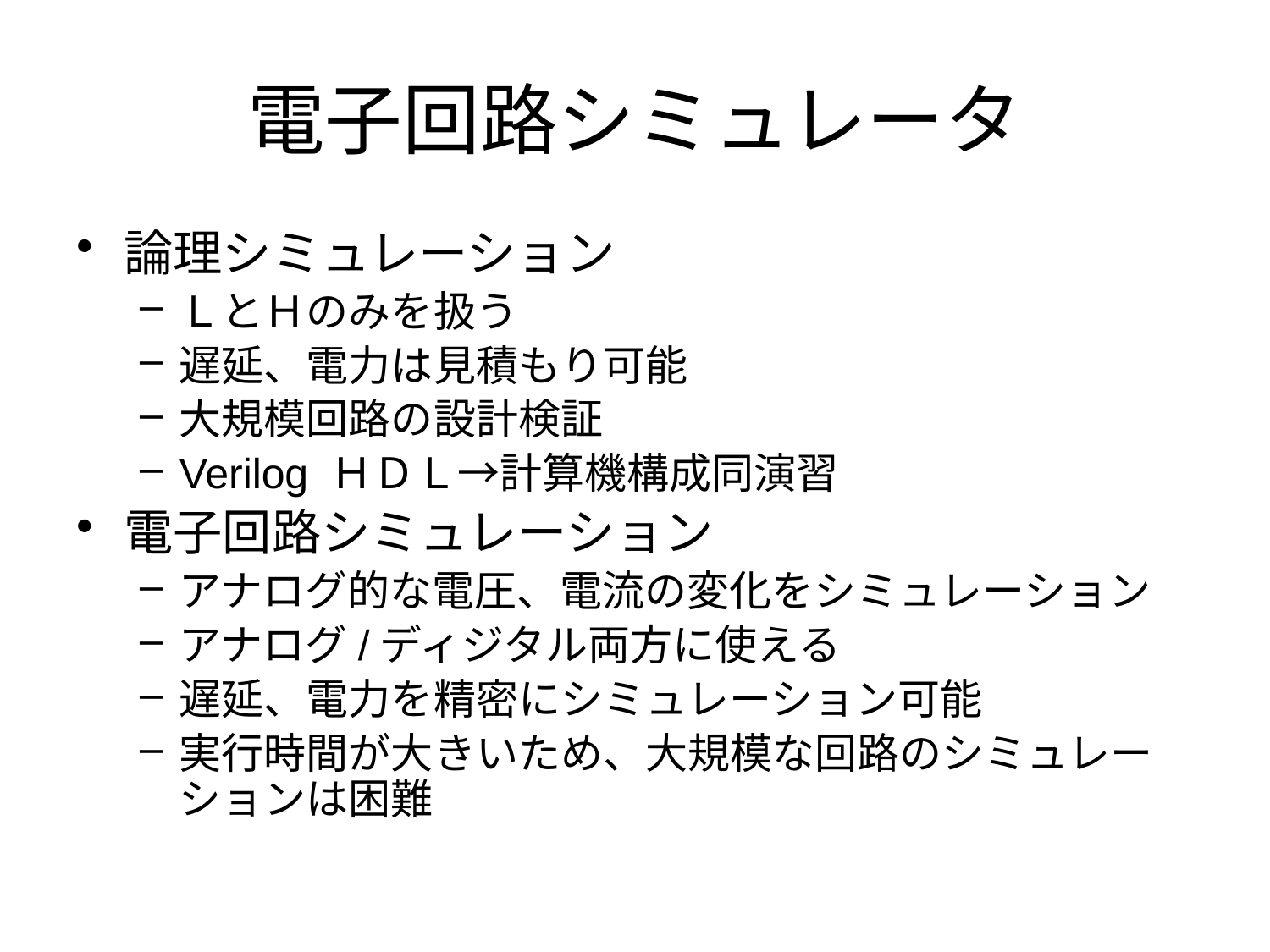

# 電子回路シミュレータ
論理シミュレーション
ＬとＨのみを扱う
遅延、電力は見積もり可能
大規模回路の設計検証
Verilog ＨＤＬ→計算機構成同演習
電子回路シミュレーション
アナログ的な電圧、電流の変化をシミュレーション
アナログ/ディジタル両方に使える
遅延、電力を精密にシミュレーション可能
実行時間が大きいため、大規模な回路のシミュレーションは困難